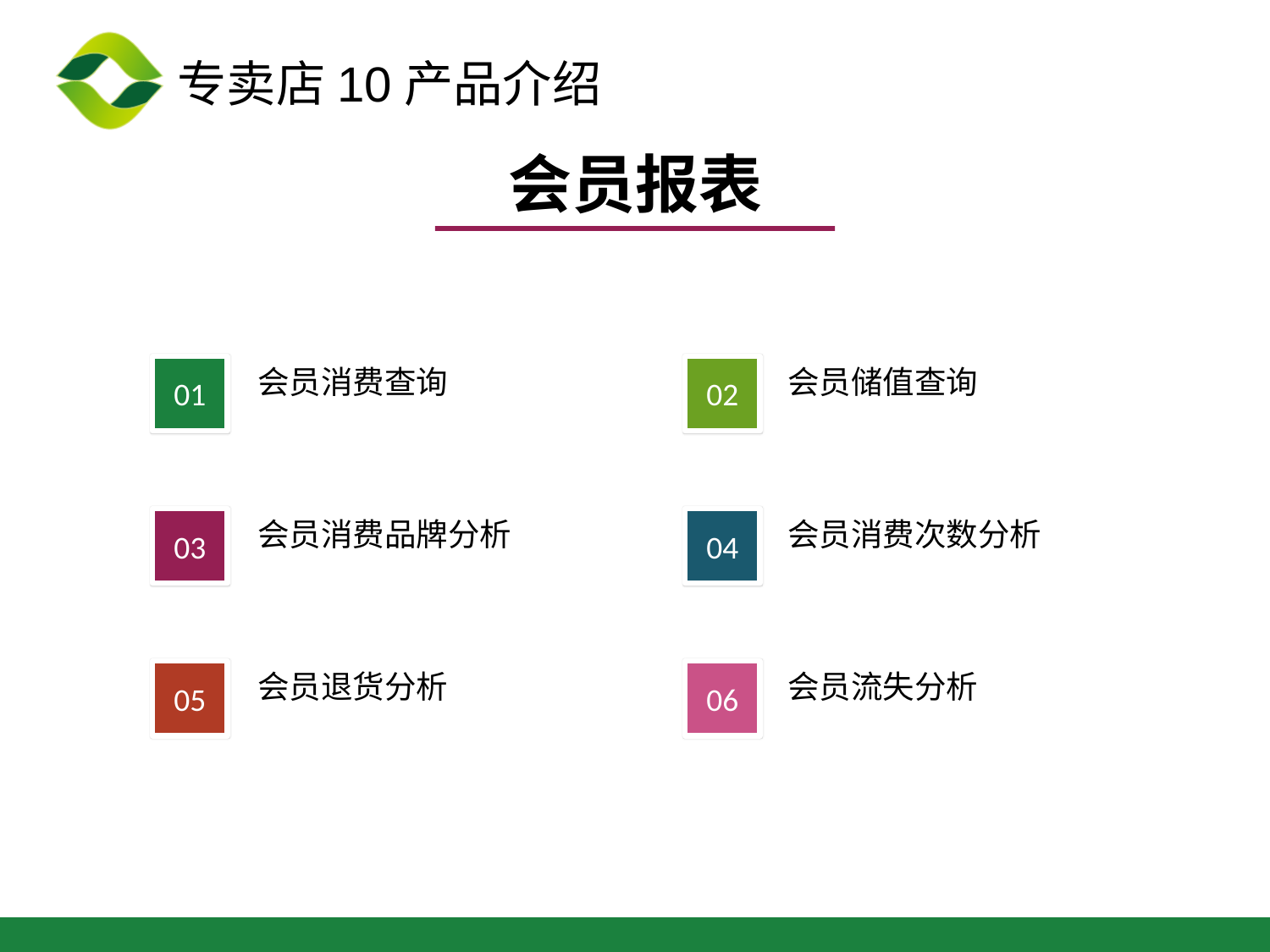

会员报表

01
会员消费查询
02
会员储值查询
03
会员消费品牌分析
04
会员消费次数分析
05
会员退货分析
06
会员流失分析